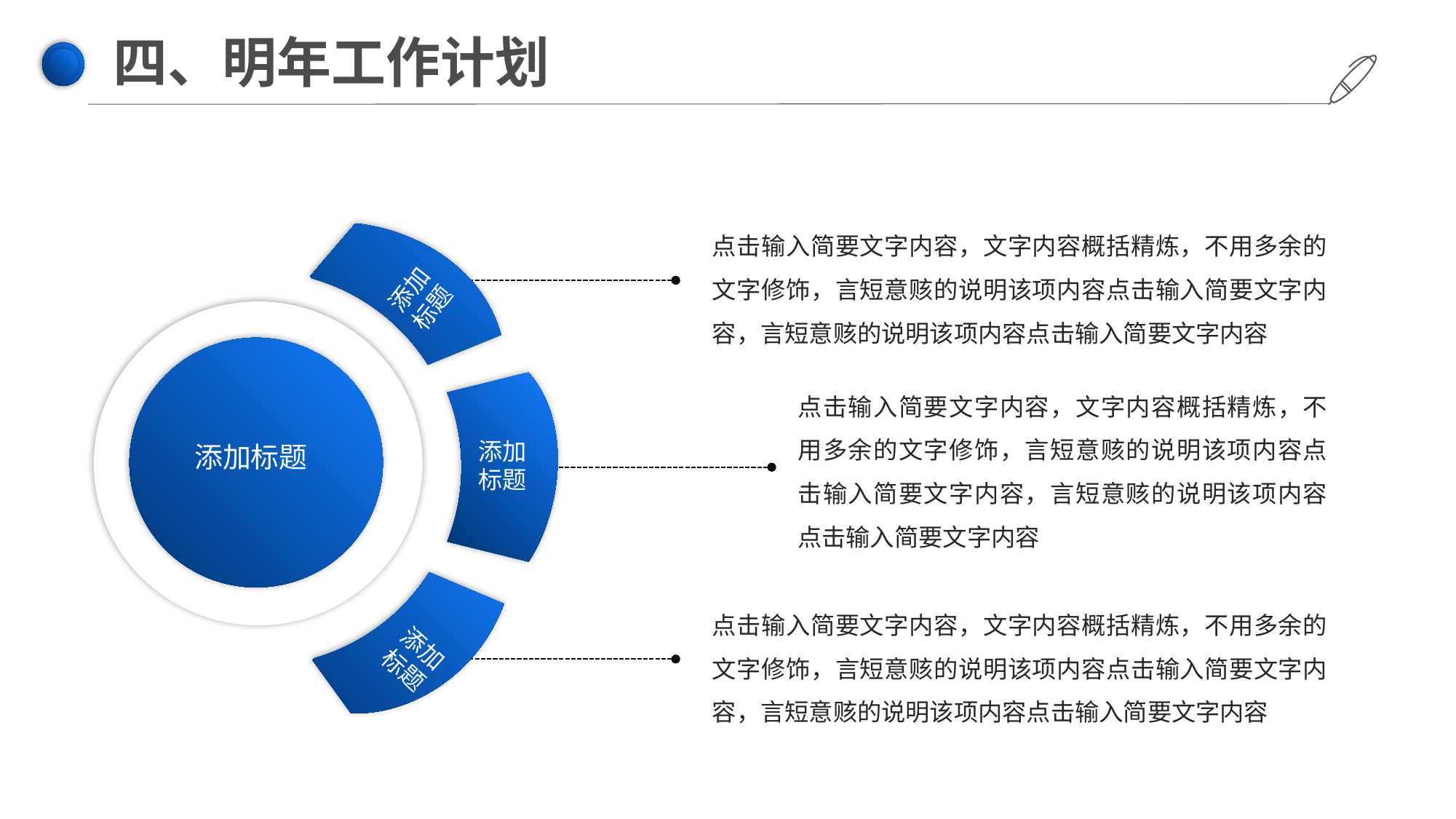

四、明年工作计划
点击输入简要文字内容，文字内容概括精炼，不用多余的文字修饰，言短意赅的说明该项内容点击输入简要文字内容，言短意赅的说明该项内容点击输入简要文字内容

添加
标题

点击输入简要文字内容，文字内容概括精炼，不用多余的文字修饰，言短意赅的说明该项内容点击输入简要文字内容，言短意赅的说明该项内容点击输入简要文字内容

添加
标题
添加标题

点击输入简要文字内容，文字内容概括精炼，不用多余的文字修饰，言短意赅的说明该项内容点击输入简要文字内容，言短意赅的说明该项内容点击输入简要文字内容
添加
标题